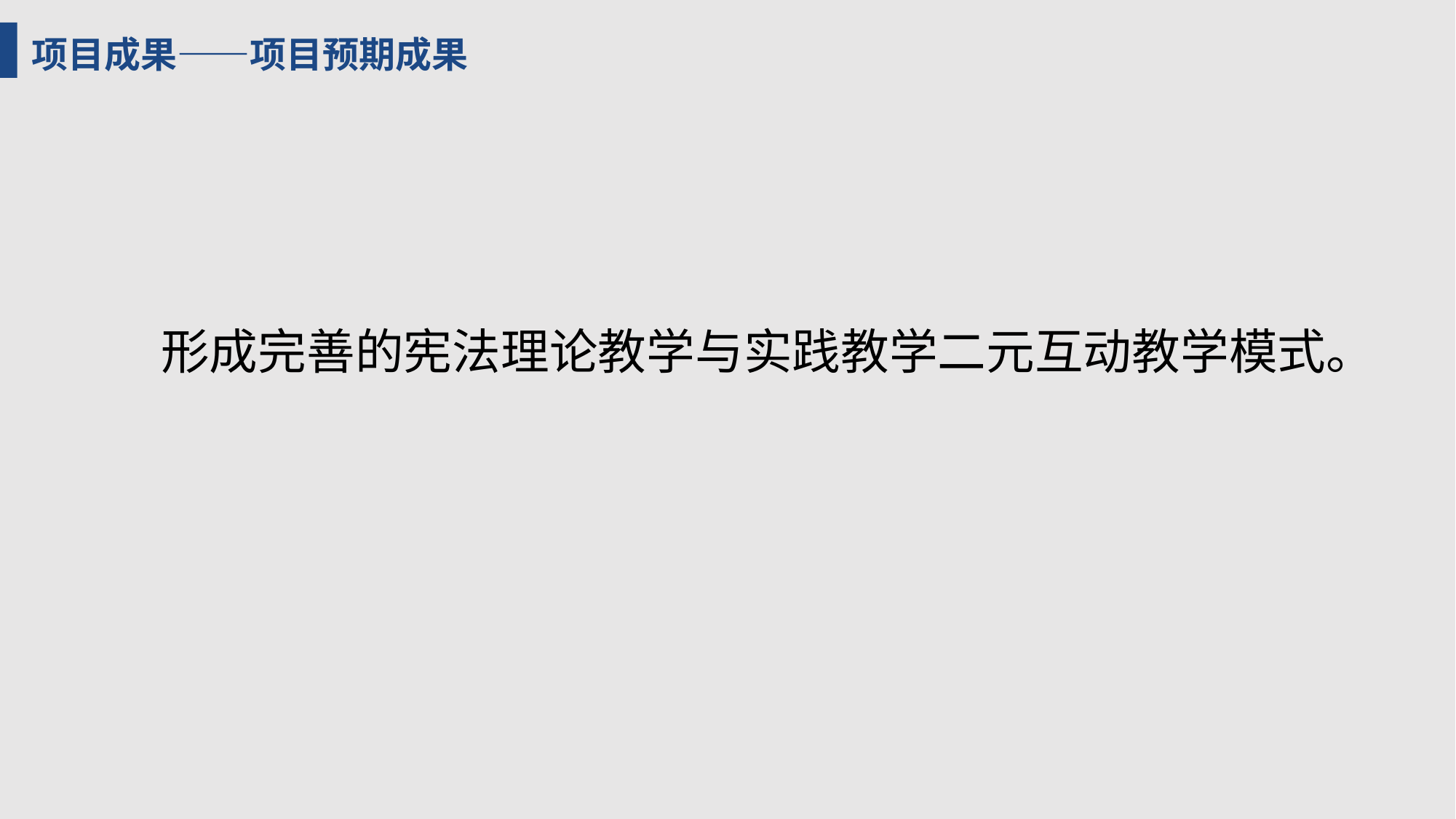

项目成果——项目预期成果
形成完善的宪法理论教学与实践教学二元互动教学模式。